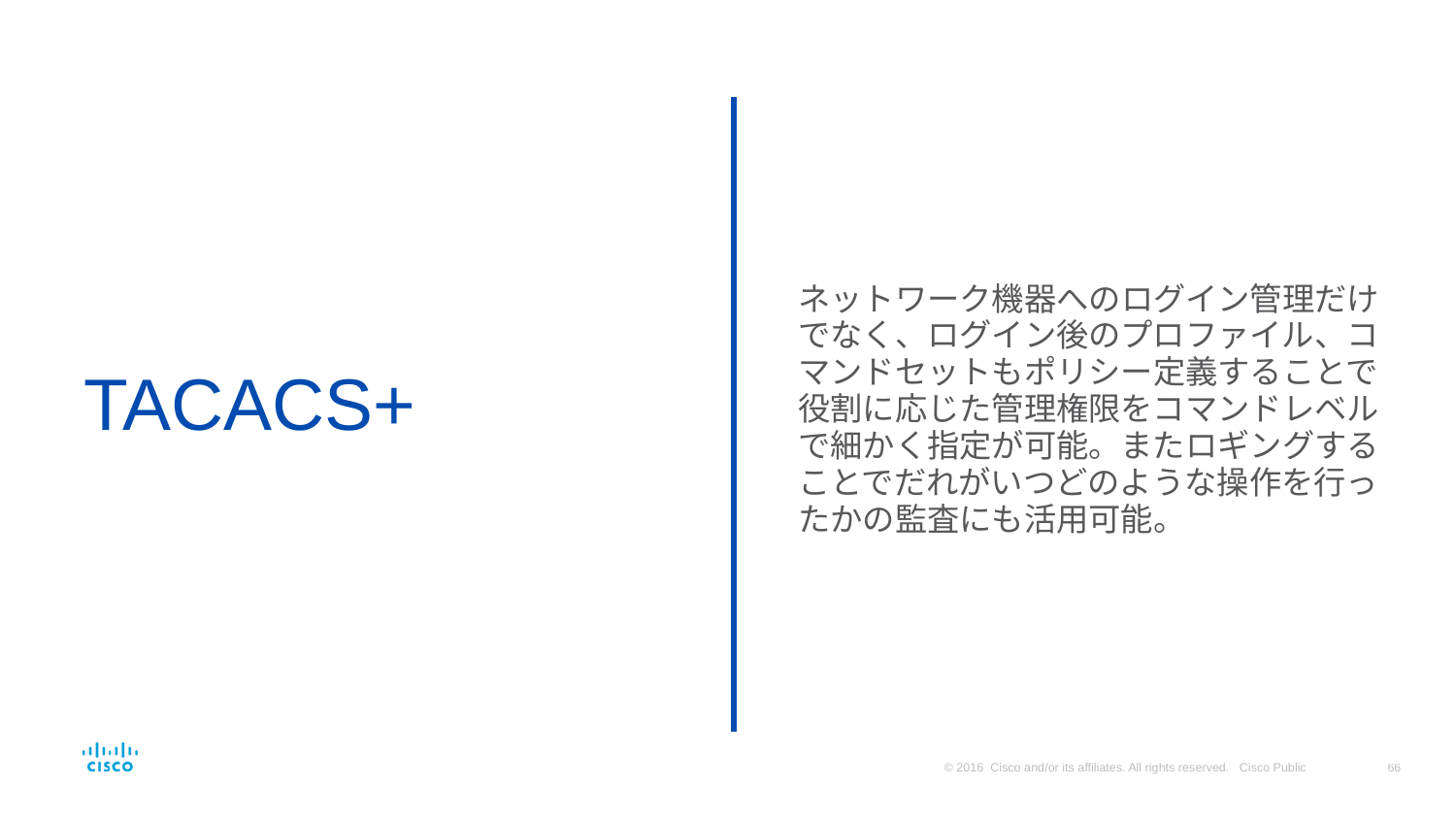

ネットワーク機器へのログイン管理だけでなく、ログイン後のプロファイル、コマンドセットもポリシー定義することで役割に応じた管理権限をコマンドレベルで細かく指定が可能。またロギングすることでだれがいつどのような操作を行ったかの監査にも活用可能。
# TACACS+